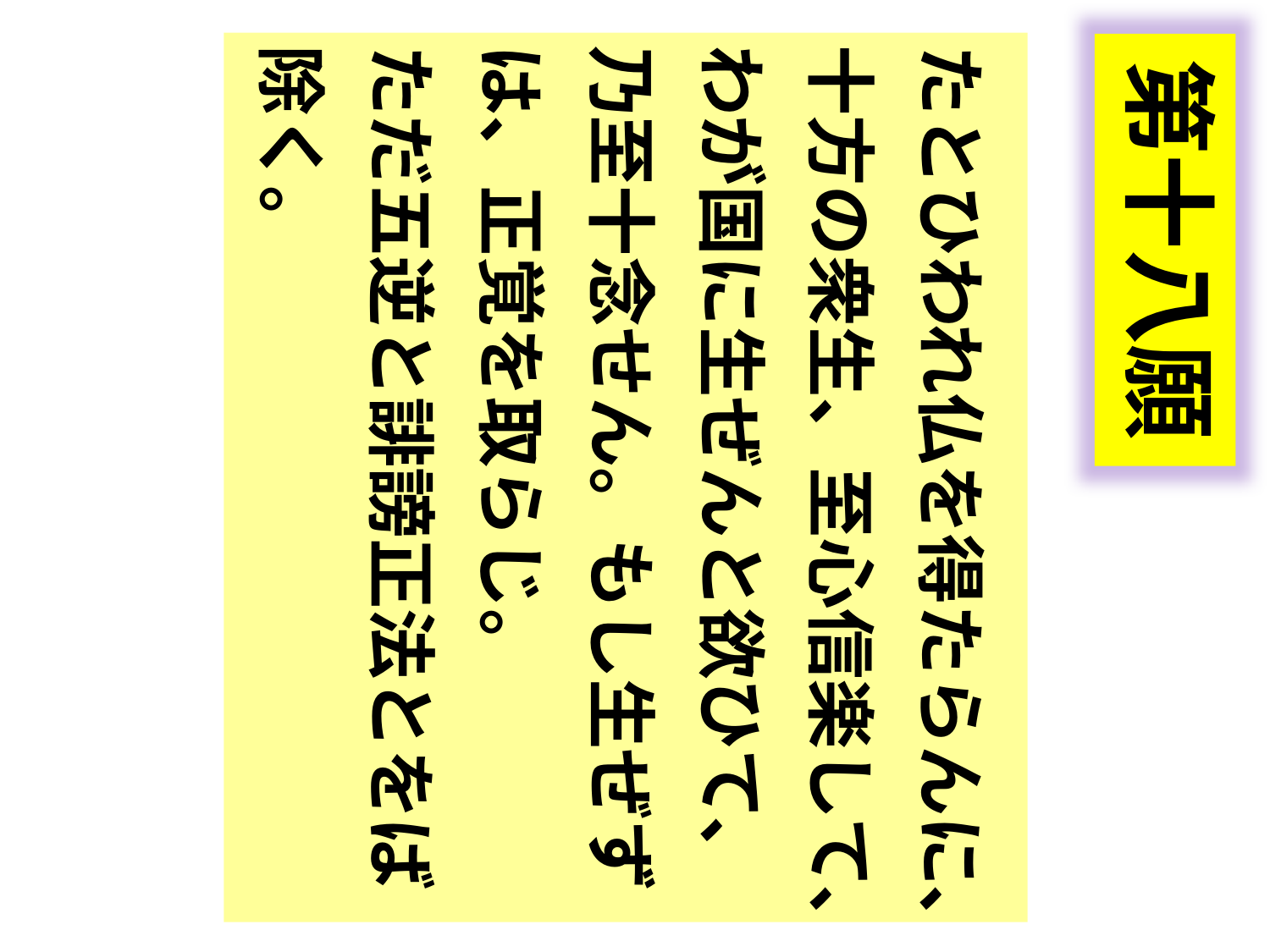

たとひわれ仏を得たらんに、十方の衆生、至心信楽して、わが国に生ぜんと欲ひて、乃至十念せん。もし生ぜずは、正覚を取らじ。
ただ五逆と誹謗正法とをば除く。
第十八願